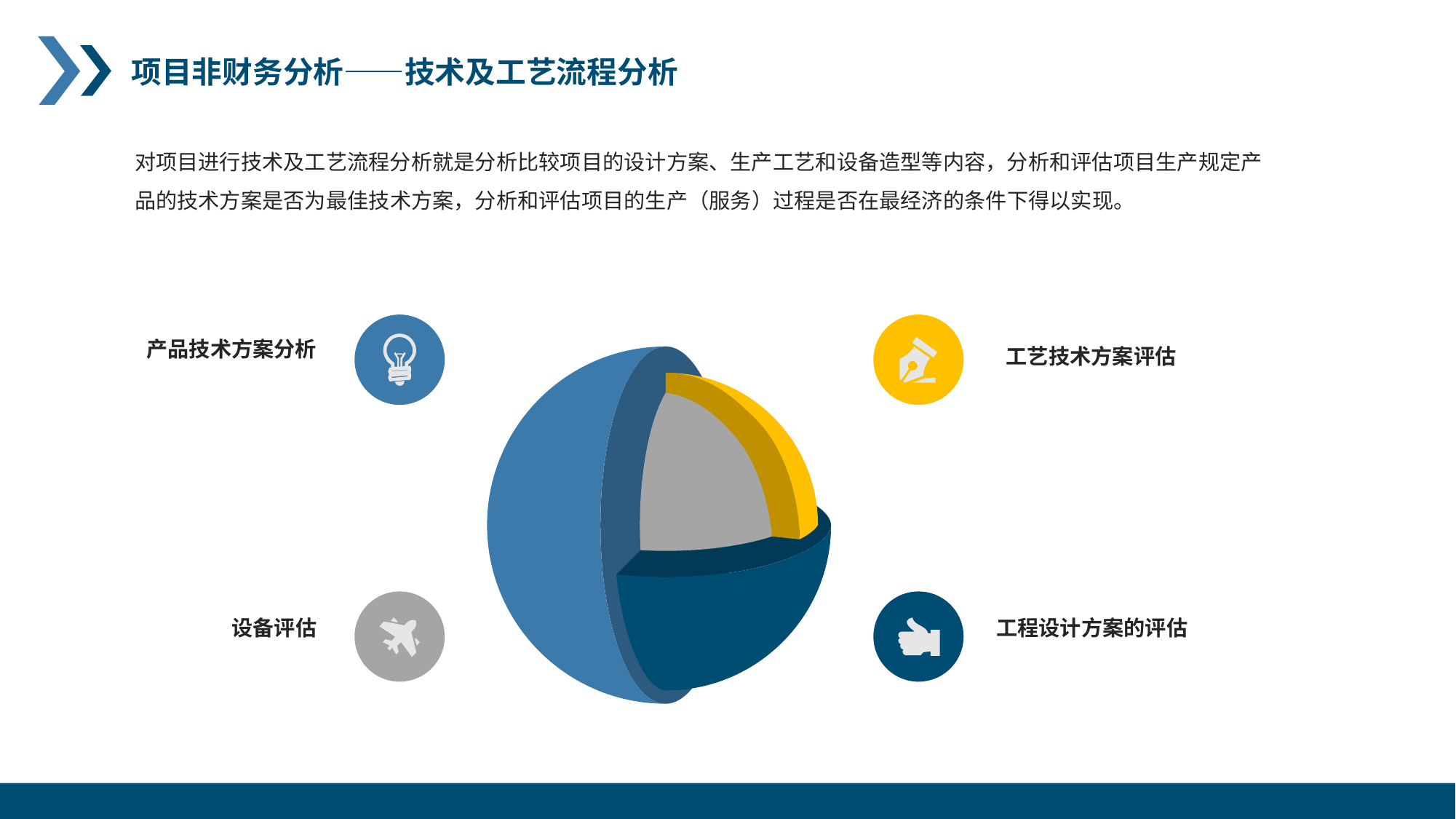

项目非财务分析——技术及工艺流程分析
对项目进行技术及工艺流程分析就是分析比较项目的设计方案、生产工艺和设备造型等内容，分析和评估项目生产规定产品的技术方案是否为最佳技术方案，分析和评估项目的生产（服务）过程是否在最经济的条件下得以实现。

产品技术方案分析
工艺技术方案评估

工程设计方案的评估
设备评估